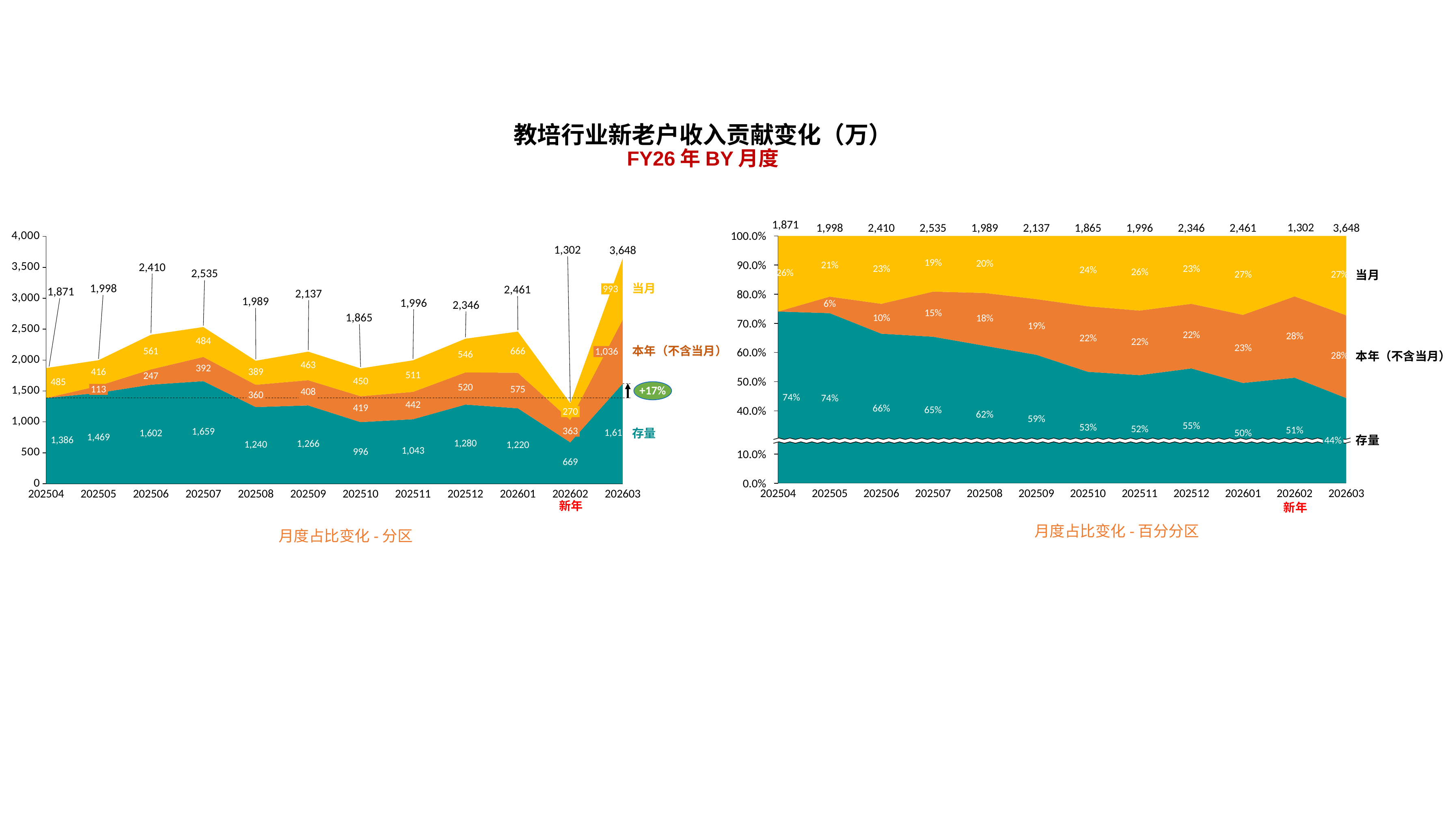

教培行业新老户收入贡献变化（万）
FY26年BY月度

### Chart

| Category |  |  |  |
|---|---|---|---|
1,871

### Chart

| Category |  |  |  |
|---|---|---|---|
1,302
1,998
2,410
2,535
1,989
2,137
1,865
1,996
2,346
2,461
3,648
100.0%
1,302
3,648
90.0%
2,410
2,535
当月
1,998
当月
2,461
993
1,871
2,137
80.0%
1,989
1,996
2,346
1,865
70.0%
本年（不含当月）
1,036
60.0%
本年（不含当月）
50.0%
+17%
113
74%
74%
66%
65%
40.0%
270
62%
59%
55%
53%
52%
51%
363
存量
50%
存量
44%

10.0%
0.0%
202504
202505
202506
202507
202508
202509
202510
202511
202512
202601
202602
202603
202504
202505
202506
202507
202508
202509
202510
202511
202512
202601
202602
202603
新年
新年
月度占比变化-百分分区
月度占比变化-分区